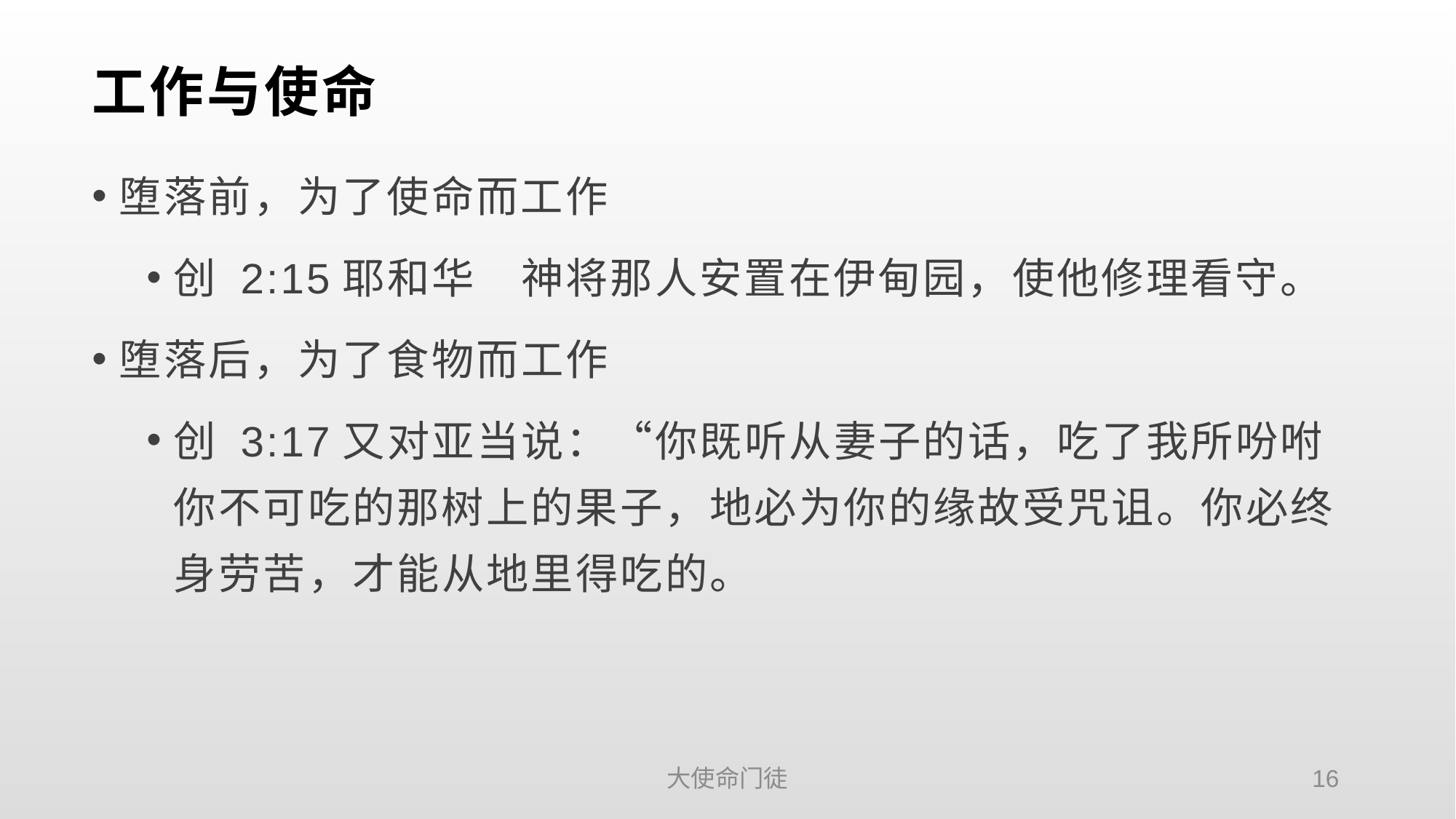

# 工作与使命
堕落前，为了使命而工作
创 2:15耶和华　神将那人安置在伊甸园，使他修理看守。
堕落后，为了食物而工作
创 3:17又对亚当说：“你既听从妻子的话，吃了我所吩咐你不可吃的那树上的果子，地必为你的缘故受咒诅。你必终身劳苦，才能从地里得吃的。
大使命门徒
16